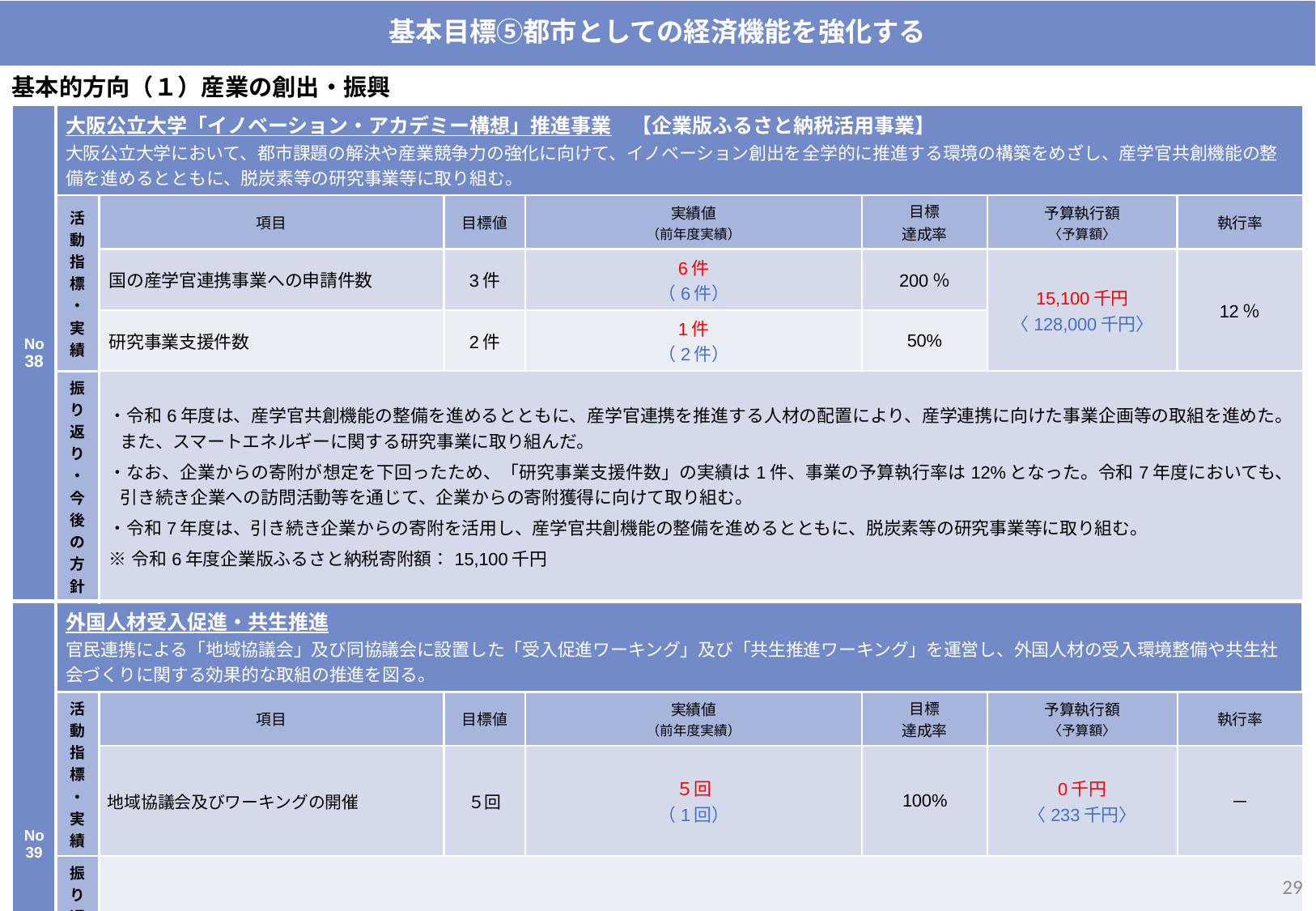

基本目標⑤都市としての経済機能を強化する
基本的方向（１）産業の創出・振興
| No 38 | 大阪公立大学「イノベーション・アカデミー構想」推進事業　【企業版ふるさと納税活用事業】 大阪公立大学において、都市課題の解決や産業競争力の強化に向けて、イノベーション創出を全学的に推進する環境の構築をめざし、産学官共創機能の整備を進めるとともに、脱炭素等の研究事業等に取り組む。 |  |  |  |  |  |  |
| --- | --- | --- | --- | --- | --- | --- | --- |
|  | 活動指標・実績 | 項目 | 目標値 | 実績値 （前年度実績） | 目標 達成率 | 予算執行額 〈予算額〉 | 執行率 |
|  |  | 国の産学官連携事業への申請件数 | 3件 | 6件 （6件） | 200％ | 15,100千円 〈128,000千円〉 | 12％ |
|  |  | 研究事業支援件数 | 2件 | 1件 （2件） | 50% |  |  |
|  | 振り返り・ 今後の方針 | ・令和6年度は、産学官共創機能の整備を進めるとともに、産学官連携を推進する⼈材の配置により、産学連携に向けた事業企画等の取組を進めた。また、スマートエネルギーに関する研究事業に取り組んだ。 ・なお、企業からの寄附が想定を下回ったため、「研究事業支援件数」の実績は1件、事業の予算執行率は12%となった。令和7年度においても、引き続き企業への訪問活動等を通じて、企業からの寄附獲得に向けて取り組む。 ・令和7年度は、引き続き企業からの寄附を活用し、産学官共創機能の整備を進めるとともに、脱炭素等の研究事業等に取り組む。 ※令和6年度企業版ふるさと納税寄附額：15,100千円 |  |  |  |  |  |
| No39 | 外国人材受入促進・共生推進 官民連携による「地域協議会」及び同協議会に設置した「受入促進ワーキング」及び「共生推進ワーキング」を運営し、外国人材の受入環境整備や共生社会づくりに関する効果的な取組の推進を図る。 |  |  |  |  |  |  |
|  | 活動指標・実績 | 項目 | 目標値 | 実績値 （前年度実績） | 目標 達成率 | 予算執行額 〈予算額〉 | 執行率 |
|  |  | 地域協議会及びワーキングの開催 | ５回 | ５回 （1回） | 100% | 0千円 〈233千円〉 | － |
|  | 振り返り・今後の方針 | ・令和6年度は、国、市町村、経済団体等で構成する「OSAKA外国人材受入促進・共生推進協議会」において策定した「取組みの方向性」に基づき、協議会の下に設置している「受入推進ワーキング」を3回、「共生推進ワーキング」を2回開催。多様な外国人材の受入れ促進、受け入れた外国人が安心して働き暮らせる共生社会実現のための課題の共有や連携方策の検討を行った。 ・なお、令和6年度は協議会の開催がなかったため、協議会開催経費として計上していた予算の執行はなかった。 |  |  |  |  |  |
29